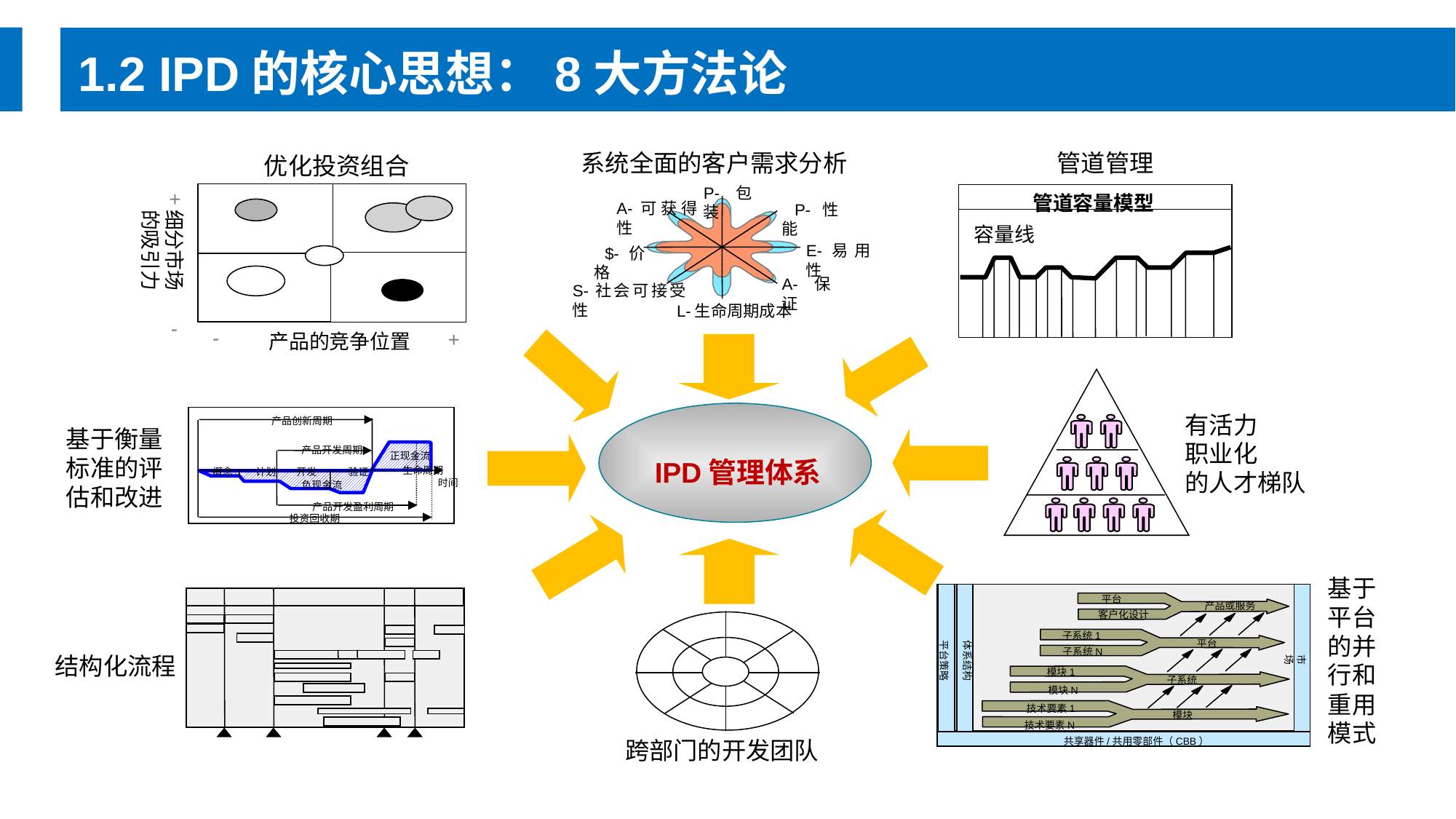

1.2 IPD的核心思想：8大方法论
管道管理
系统全面的客户需求分析
P-包装

A-可获得性
 P-性 能
E-易用性
 $-价格
A-保证
S-社会可接受性
L-生命周期成本
优化投资组合
+

+

细分市场的吸引力

-
产品的竞争位置
-
+
管道容量模型

容量线

有活力
职业化
的人才梯队

产品创新周期

产品开发周期

正现金流

生命周期
验证
概念
计划
开发

时间

负现金流
产品开发盈利周期

投资回收期

基于衡量标准的评估和改进

IPD管理体系

基于平台的并行和重用模式

平台

产品或服务
客户化设计

子系统1
平台策略
体系结构
平台
子系统N
市场

模块1
子系统
模块N

技术要素1
模块
技术要素N

共享器件/共用零部件（CBB）

结构化流程

跨部门的开发团队
15